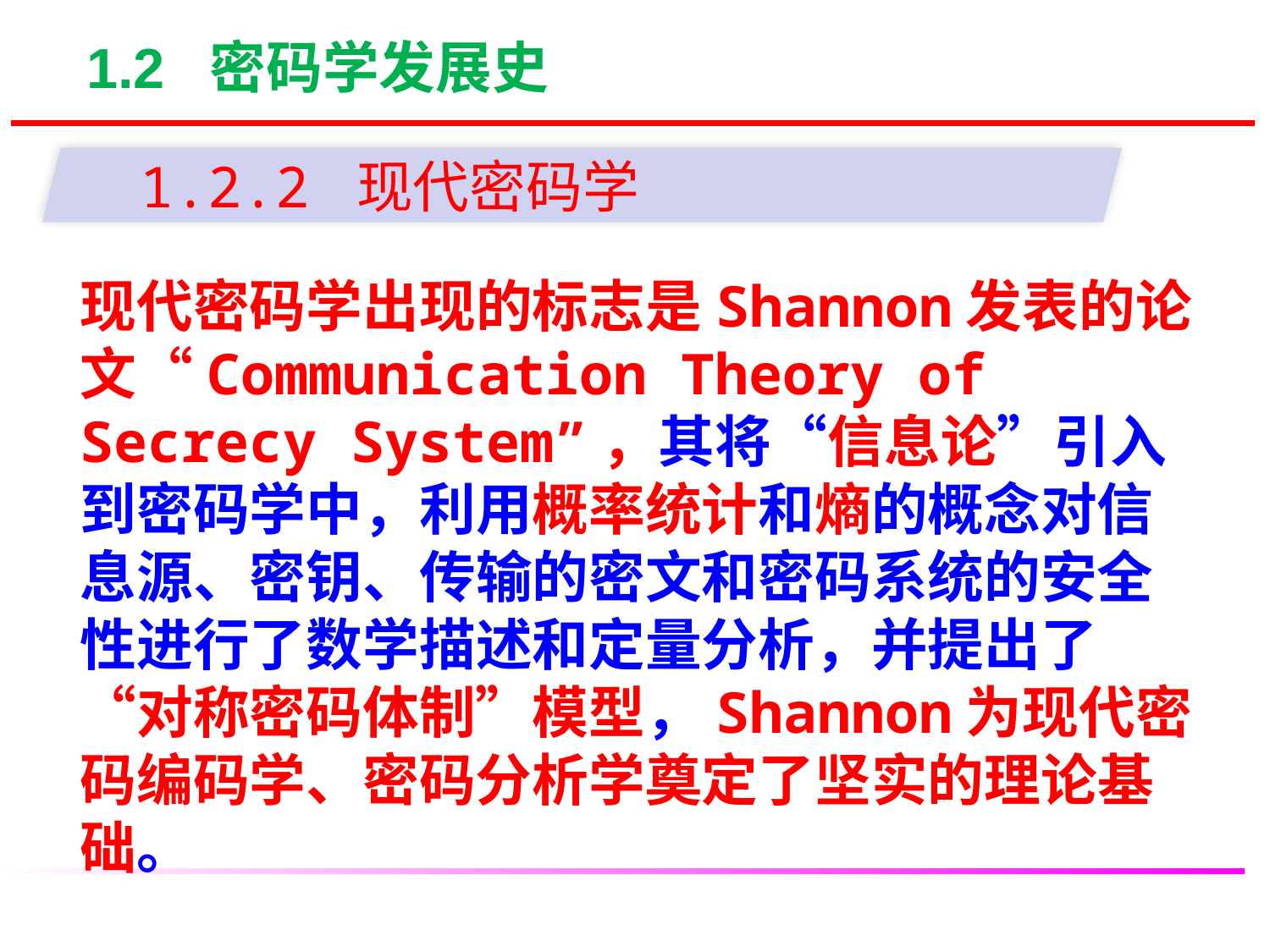

1.2  密码学发展史
1.2.2 现代密码学
现代密码学出现的标志是Shannon发表的论文“Communication Theory of Secrecy System”，其将“信息论”引入到密码学中，利用概率统计和熵的概念对信息源、密钥、传输的密文和密码系统的安全性进行了数学描述和定量分析，并提出了“对称密码体制”模型，Shannon为现代密码编码学、密码分析学奠定了坚实的理论基础。